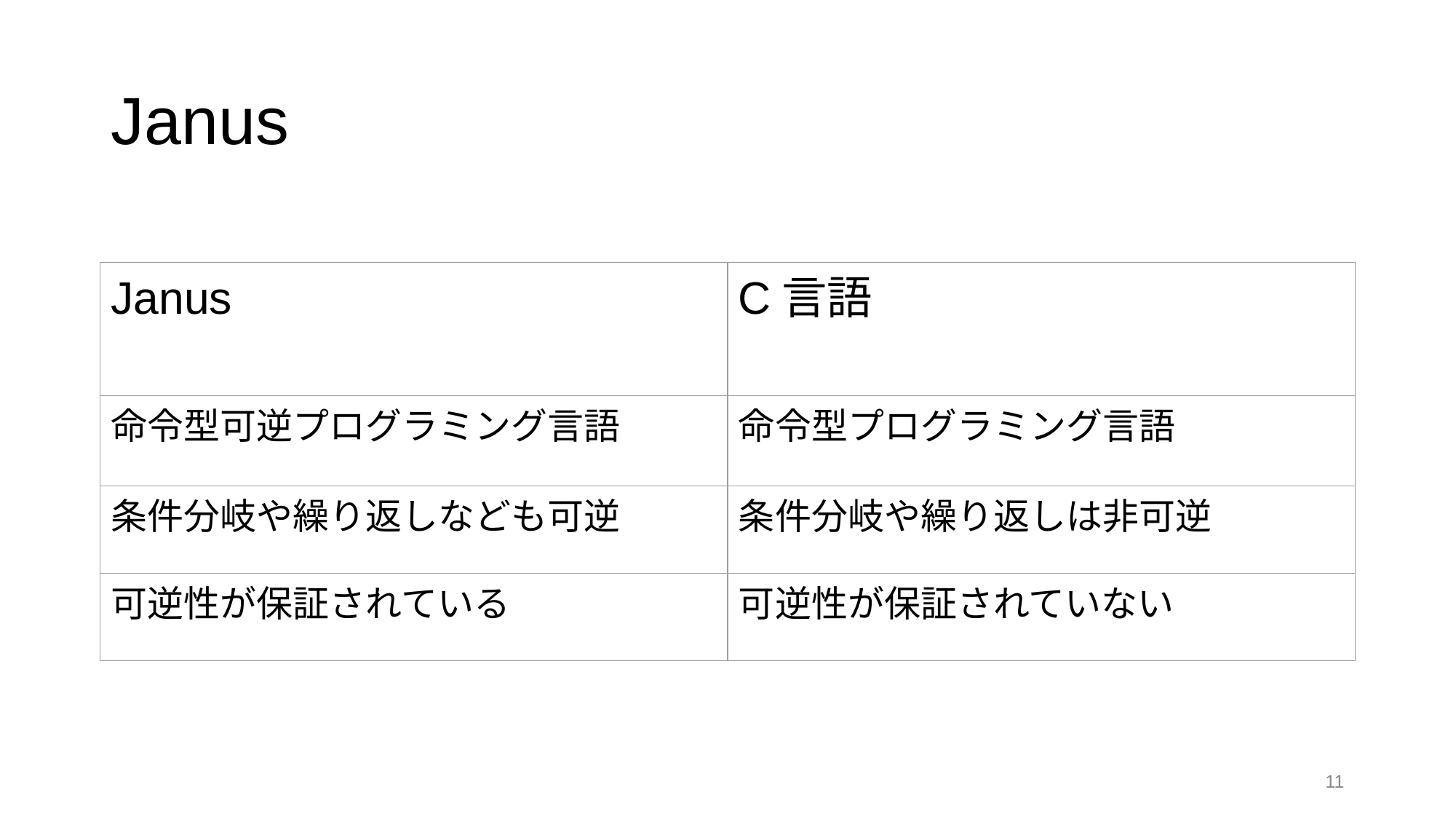

# Janus

| Janus | C言語 |
| --- | --- |
| 命令型可逆プログラミング言語 | 命令型プログラミング言語 |
| 条件分岐や繰り返しなども可逆 | 条件分岐や繰り返しは非可逆 |
| 可逆性が保証されている | 可逆性が保証されていない |
11